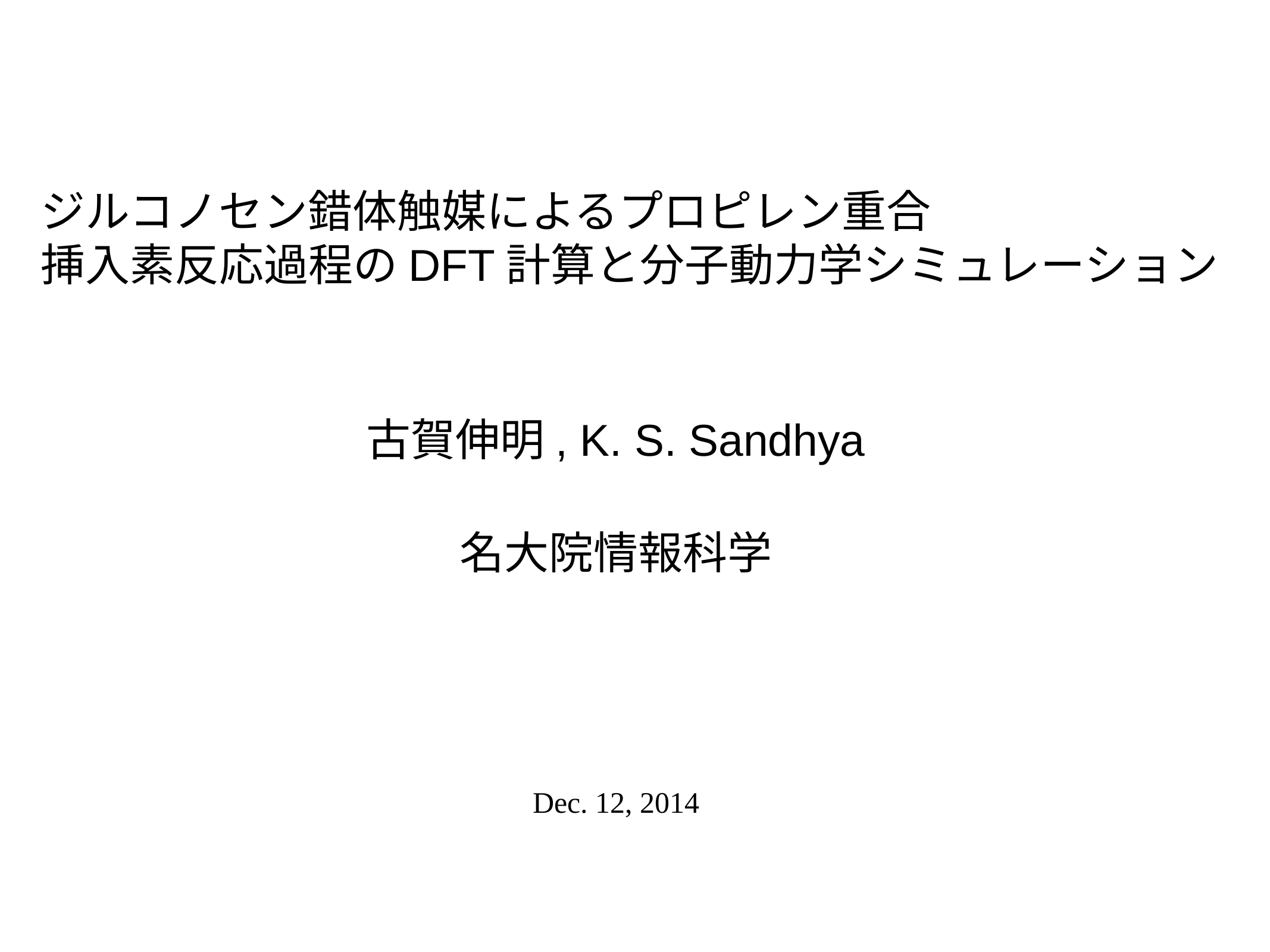

ジルコノセン錯体触媒によるプロピレン重合
挿入素反応過程のDFT計算と分子動力学シミュレーション
古賀伸明, K. S. Sandhya
名大院情報科学
Dec. 12, 2014